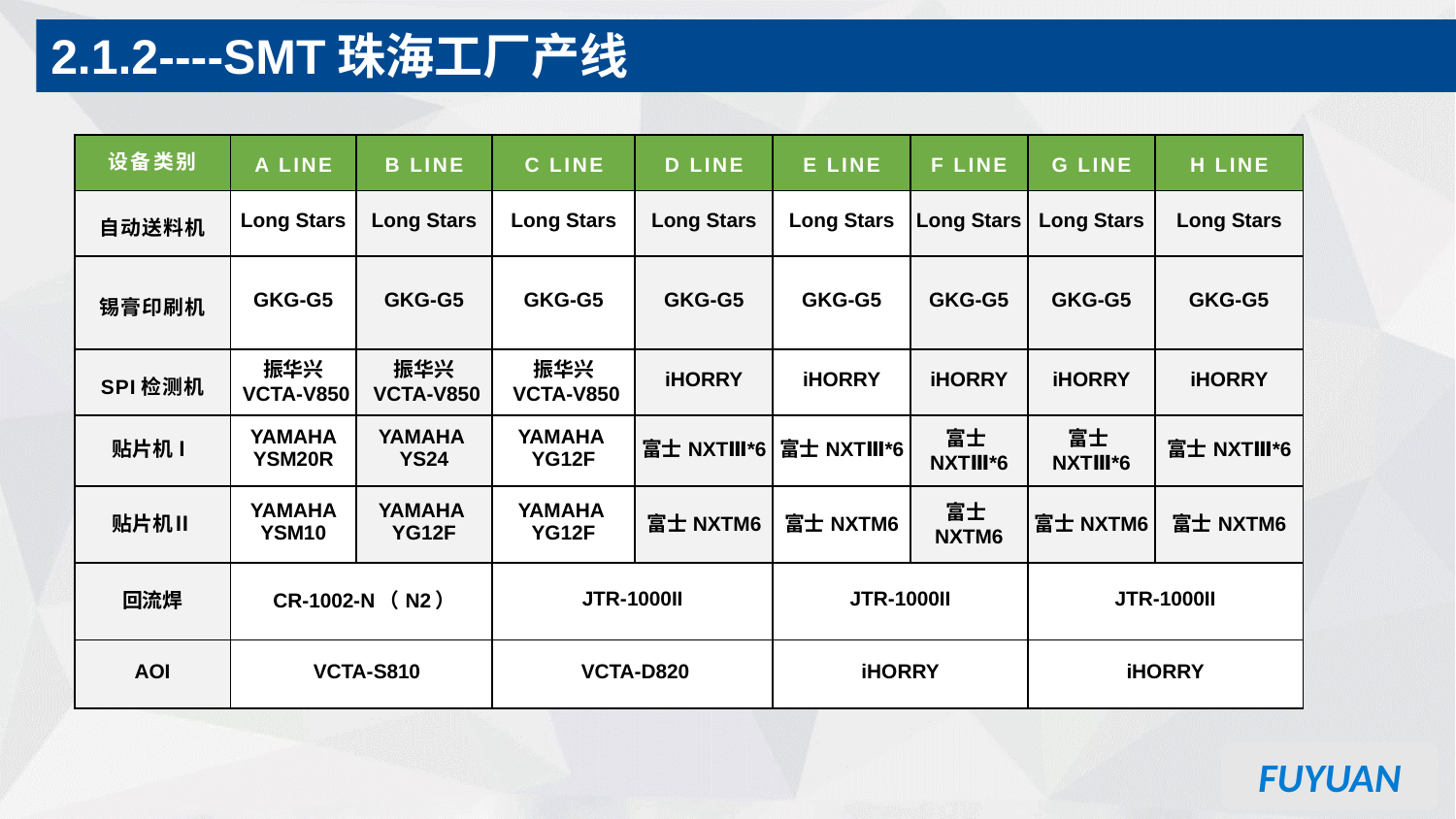

2.1.2----SMT珠海工厂产线
| 设备类别 | A LINE | B LINE | C LINE | D LINE | E LINE | F LINE | G LINE | H LINE |
| --- | --- | --- | --- | --- | --- | --- | --- | --- |
| 自动送料机 | Long Stars | Long Stars | Long Stars | Long Stars | Long Stars | Long Stars | Long Stars | Long Stars |
| 锡膏印刷机 | GKG-G5 | GKG-G5 | GKG-G5 | GKG-G5 | GKG-G5 | GKG-G5 | GKG-G5 | GKG-G5 |
| SPI检测机 | 振华兴 VCTA-V850 | 振华兴 VCTA-V850 | 振华兴 VCTA-V850 | iHORRY | iHORRY | iHORRY | iHORRY | iHORRY |
| 贴片机Ⅰ | YAMAHA YSM20R | YAMAHA YS24 | YAMAHA YG12F | 富士NXTⅢ\*6 | 富士NXTⅢ\*6 | 富士NXTⅢ\*6 | 富士NXTⅢ\*6 | 富士NXTⅢ\*6 |
| 贴片机Ⅱ | YAMAHA YSM10 | YAMAHA YG12F | YAMAHA YG12F | 富士NXTM6 | 富士NXTM6 | 富士NXTM6 | 富士NXTM6 | 富士NXTM6 |
| 回流焊 | CR-1002-N（N2） |  | JTR-1000II |  | JTR-1000II |  | JTR-1000II |  |
| AOI | VCTA-S810 |  | VCTA-D820 |  | iHORRY |  | iHORRY |  |
FUYUAN